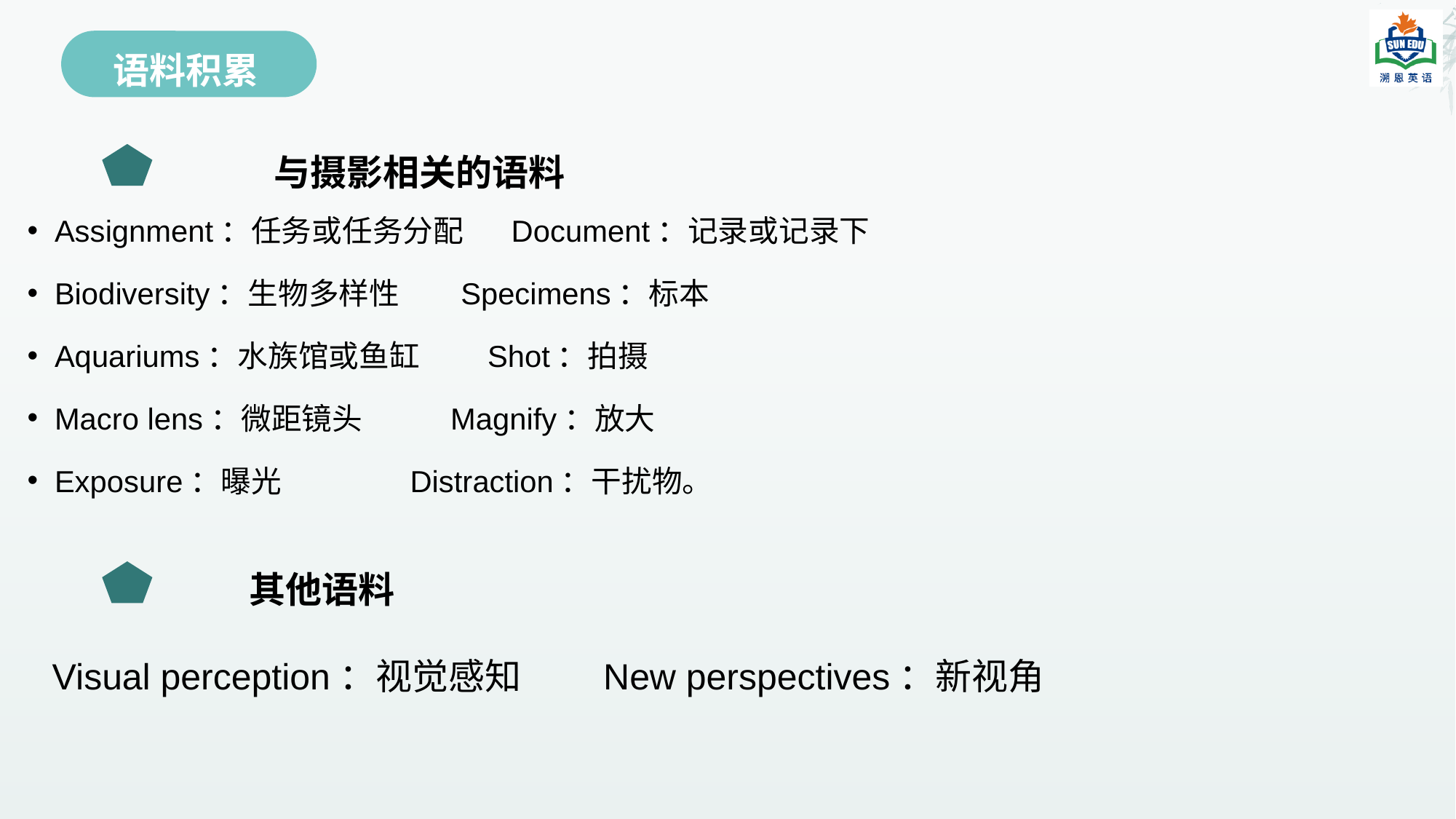

语料积累
#

 与摄影相关的语料
Assignment：任务或任务分配      Document：记录或记录下
Biodiversity：生物多样性        Specimens：标本
Aquariums：水族馆或鱼缸         Shot：拍摄
Macro lens：微距镜头            Magnify：放大
Exposure：曝光                  Distraction：干扰物。

其他语料
Visual perception：视觉感知         New perspectives：新视角